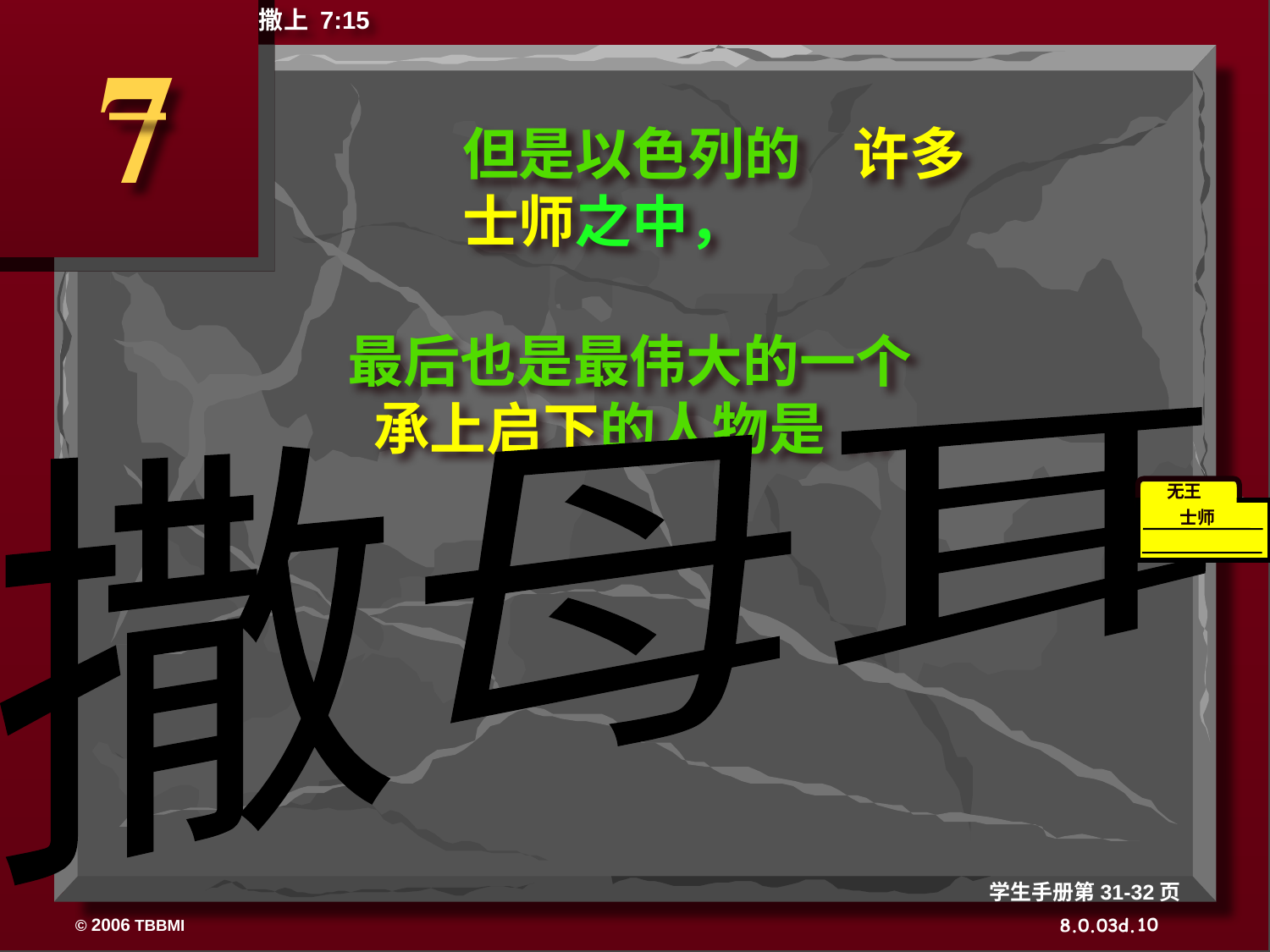

撒上 7:15

7
但是以色列的    许多士师之中，

最后也是最伟大的一个
承上启下的人物是...
撒母耳

无王

350

士师
学生手册第31-32页

10